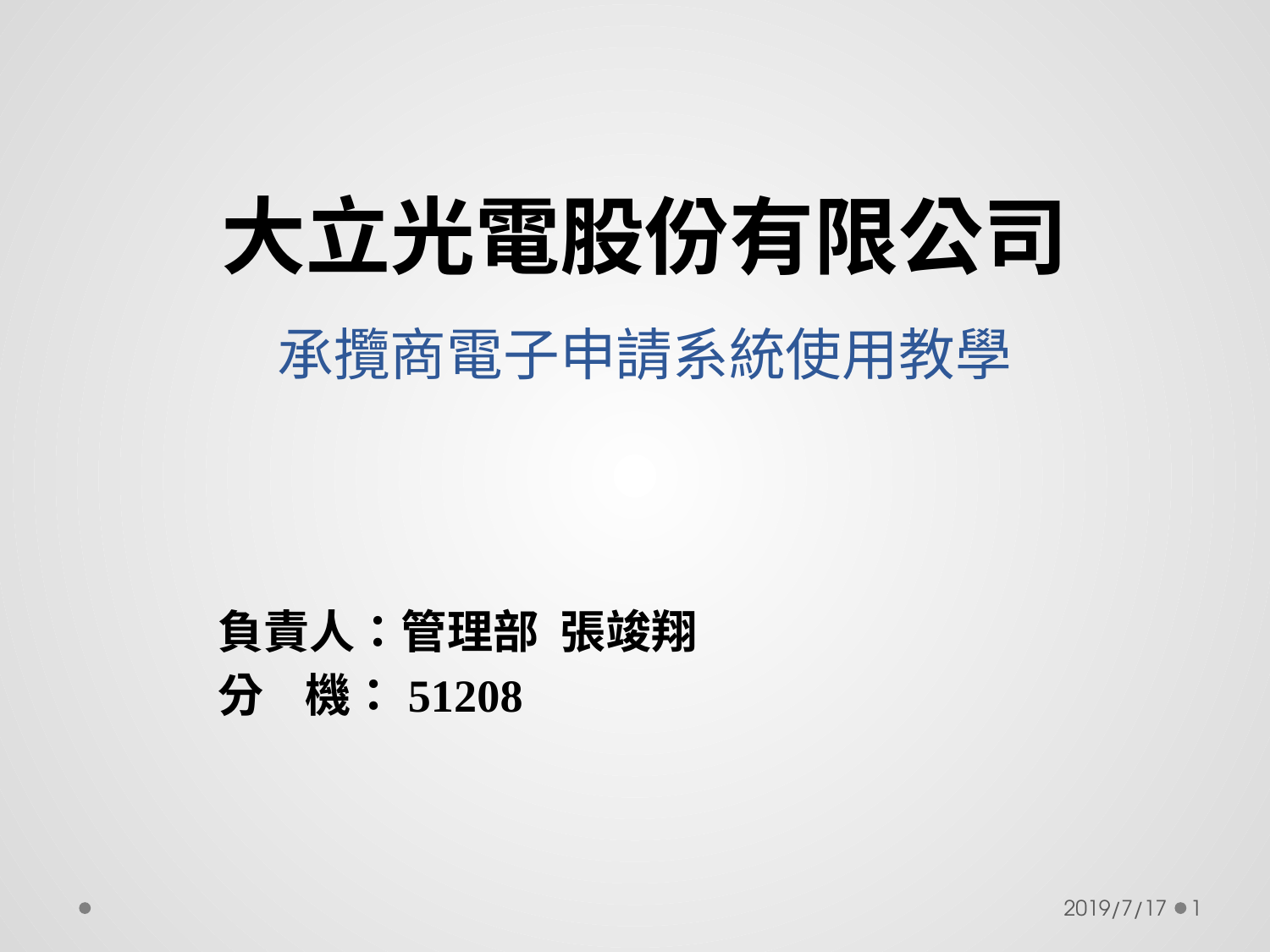

# 大立光電股份有限公司 承攬商電子申請系統使用教學
負責人：管理部  張竣翔
分    機：51208

2019/7/17
1